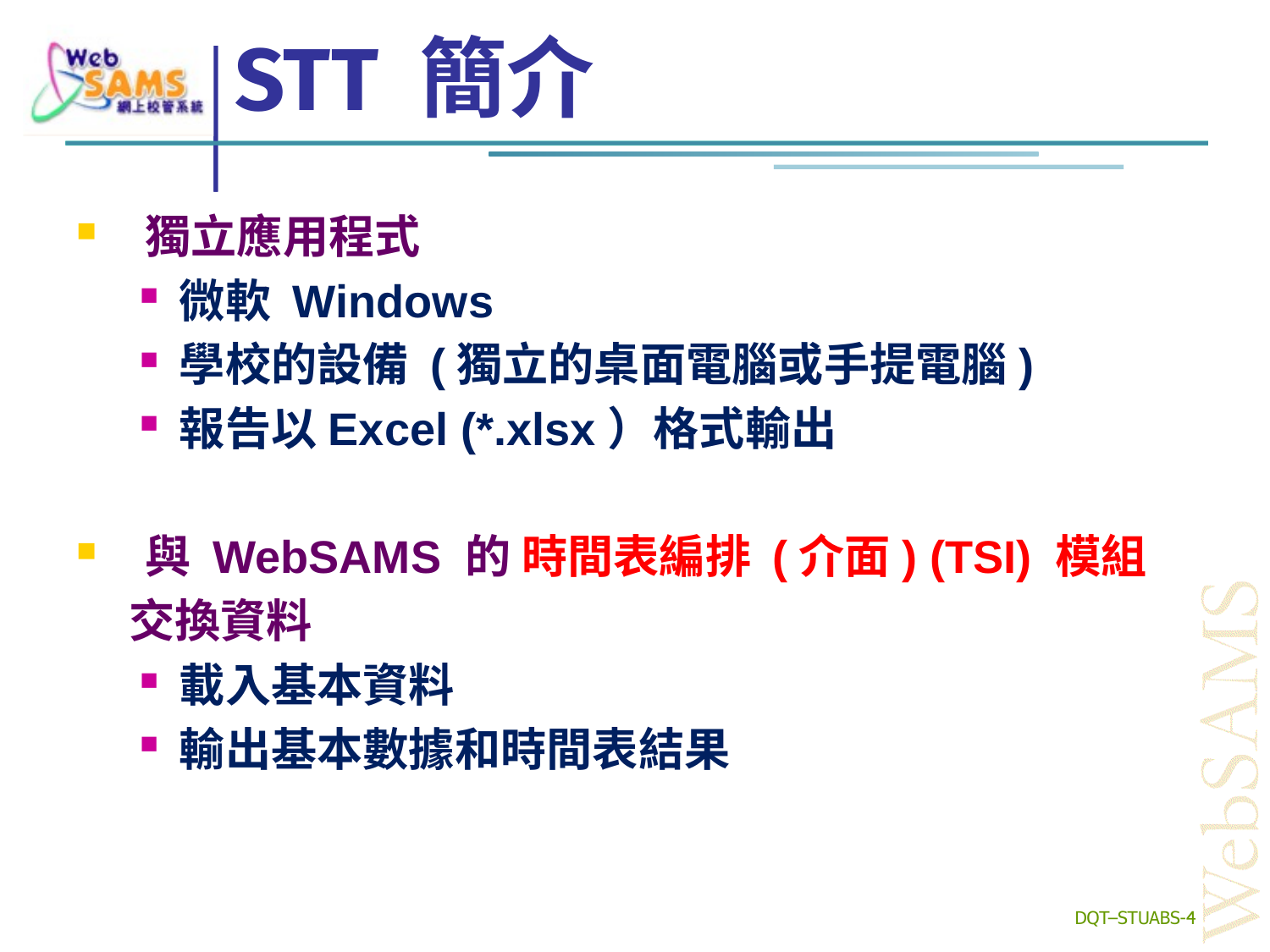

# STT 簡介
 獨立應用程式
微軟 Windows
學校的設備 (獨立的桌面電腦或手提電腦)
報告以Excel (*.xlsx）格式輸出

 與 WebSAMS 的 時間表編排 (介面) (TSI) 模組
    交換資料
載入基本資料
輸出基本數據和時間表結果
4